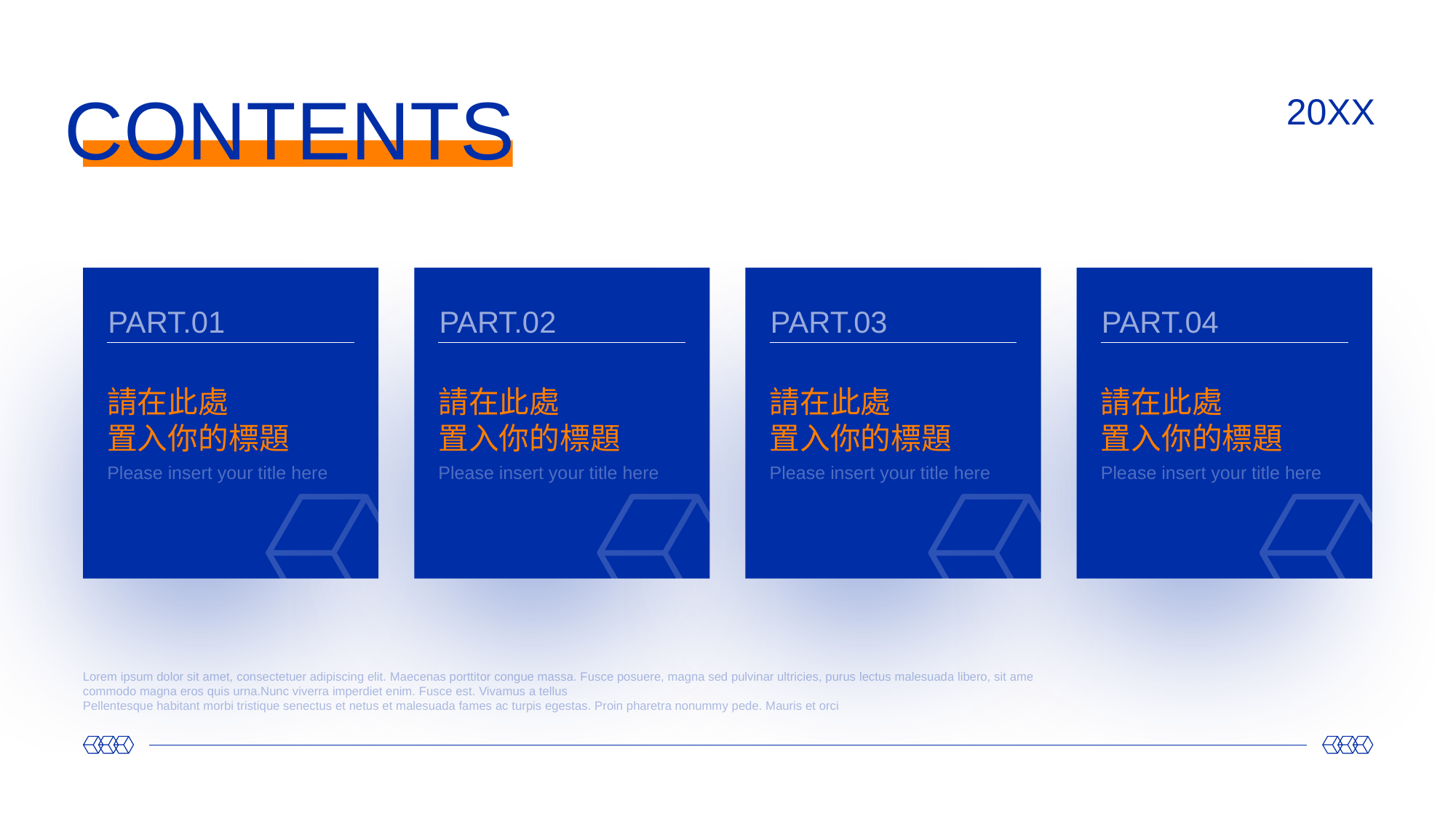

CONTENTS
20XX

PART.01
請在此處
置入你的標題
Please insert your title here

PART.02
請在此處
置入你的標題
Please insert your title here

PART.03
請在此處
置入你的標題
Please insert your title here

PART.04
請在此處
置入你的標題
Please insert your title here

Lorem ipsum dolor sit amet, consectetuer adipiscing elit. Maecenas porttitor congue massa. Fusce posuere, magna sed pulvinar ultricies, purus lectus malesuada libero, sit amet commodo magna eros quis urna.Nunc viverra imperdiet enim. Fusce est. Vivamus a tellus.
Pellentesque habitant morbi tristique senectus et netus et malesuada fames ac turpis egestas. Proin pharetra nonummy pede. Mauris et orci.